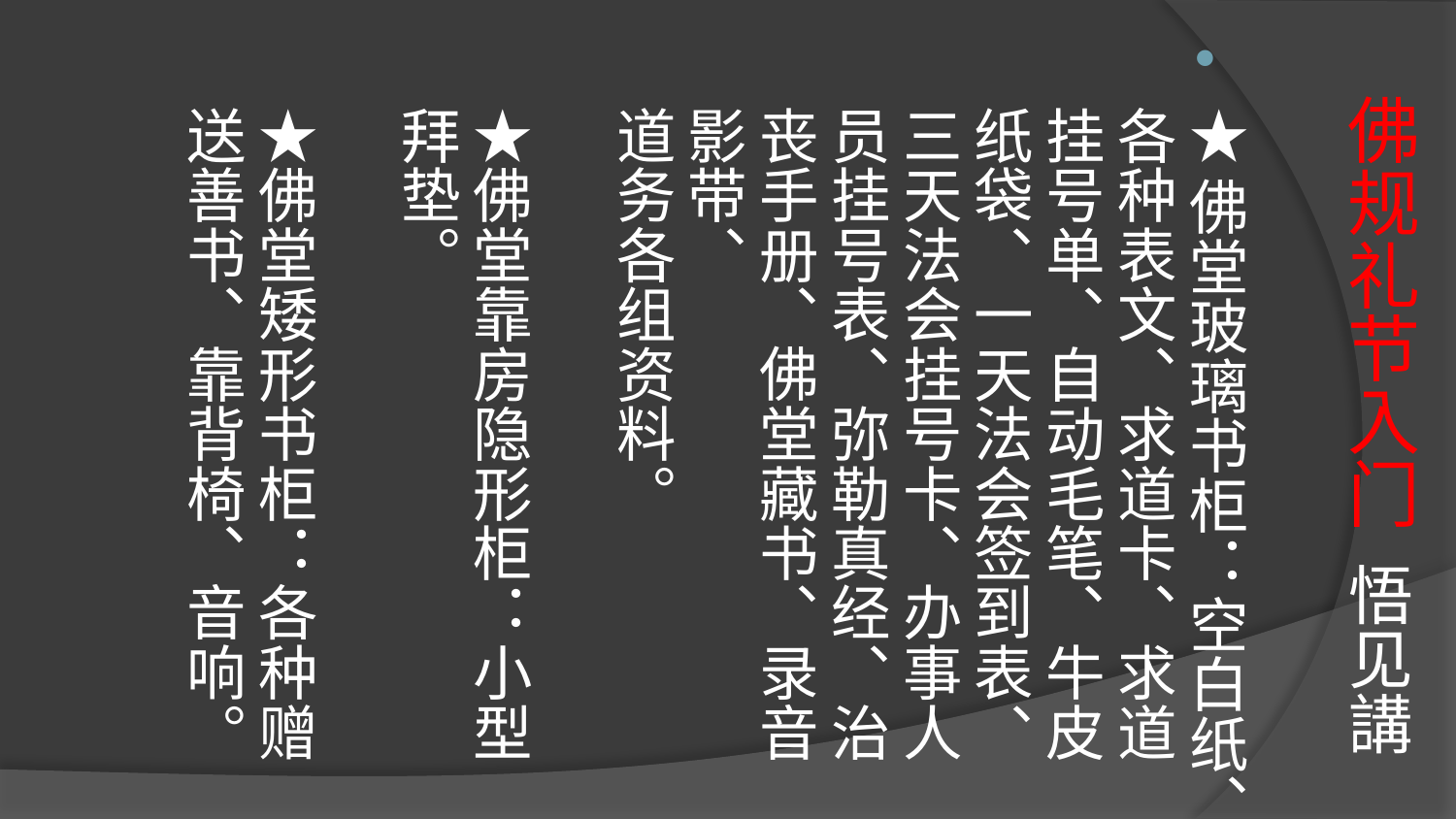

# 佛规礼节入门  悟见講
★佛堂玻璃书柜：空白纸、各种表文、求道卡、求道挂号单、自动毛笔、牛皮纸袋、一天法会签到表、
三天法会挂号卡、办事人员挂号表、弥勒真经、治丧手册、佛堂藏书、录音影带、
道务各组资料。
★佛堂靠房隐形柜：小型拜垫。
★佛堂矮形书柜：各种赠送善书、靠背椅、音响。